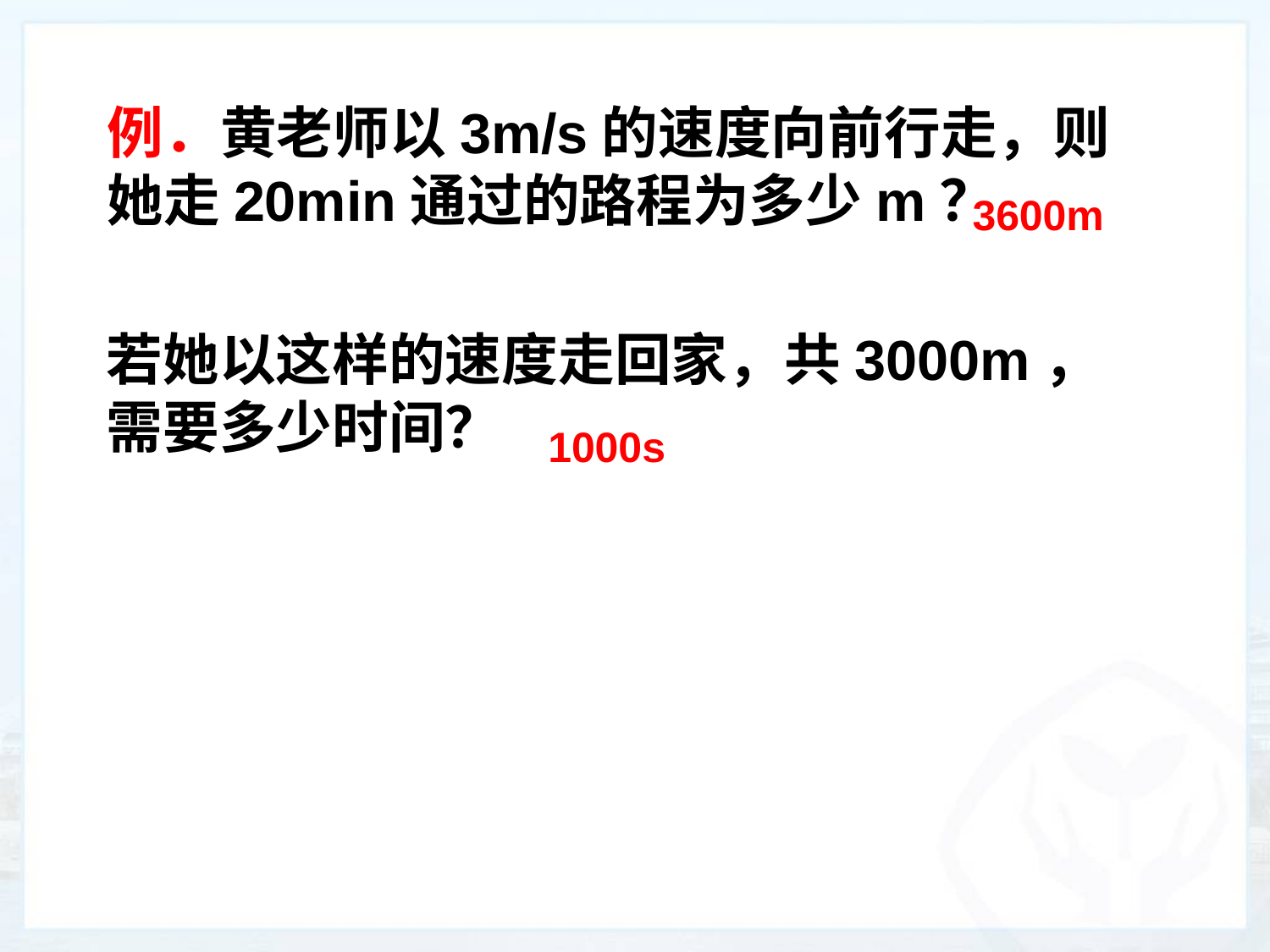

例．黄老师以3m/s的速度向前行走，则她走20min通过的路程为多少m？
3600m
若她以这样的速度走回家，共3000m，需要多少时间？
1000s